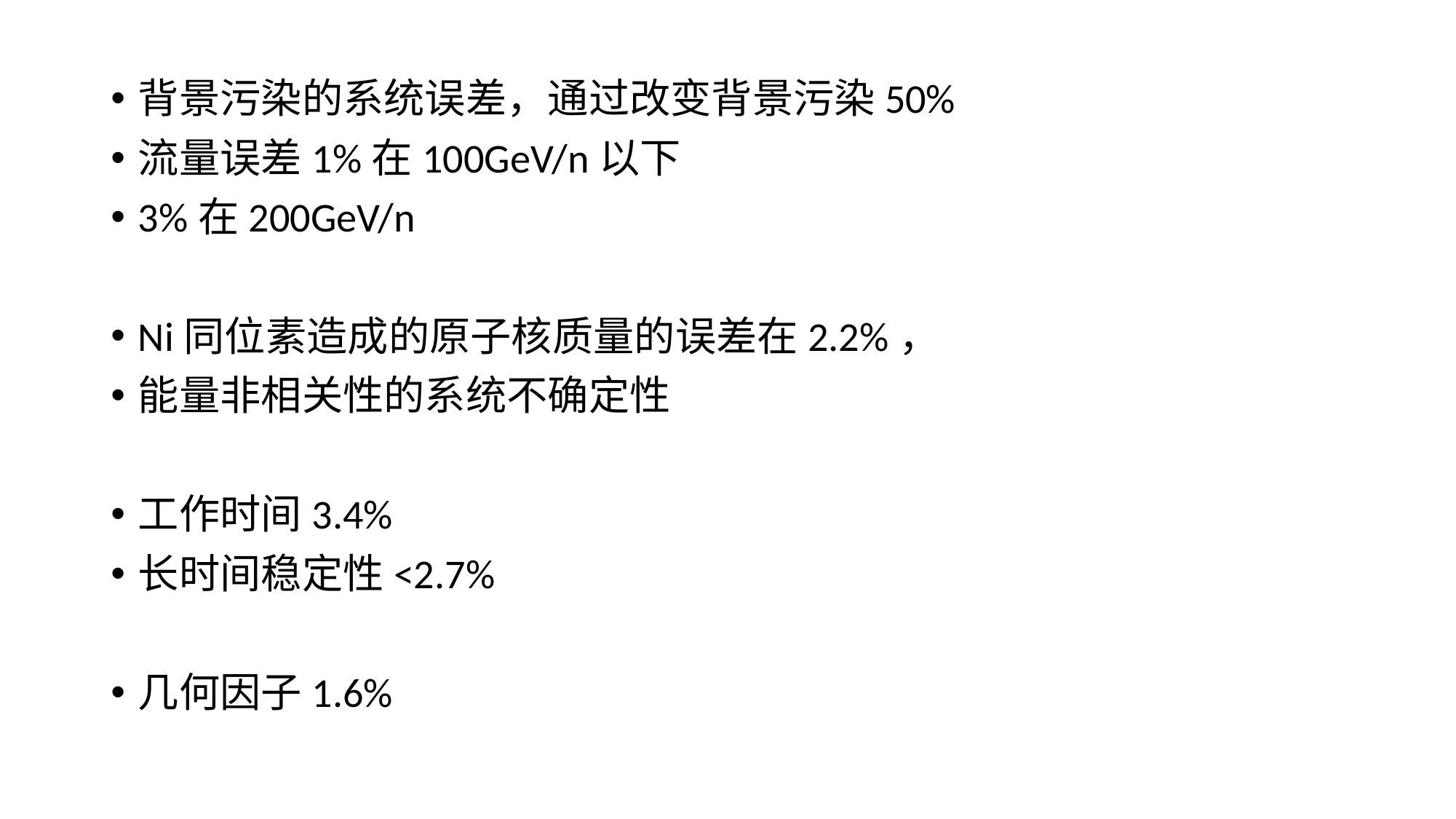

#
背景污染的系统误差，通过改变背景污染50%
流量误差1%在100GeV/n以下
3%在200GeV/n

Ni同位素造成的原子核质量的误差在2.2%，
能量非相关性的系统不确定性

工作时间3.4%
长时间稳定性<2.7%

几何因子1.6%